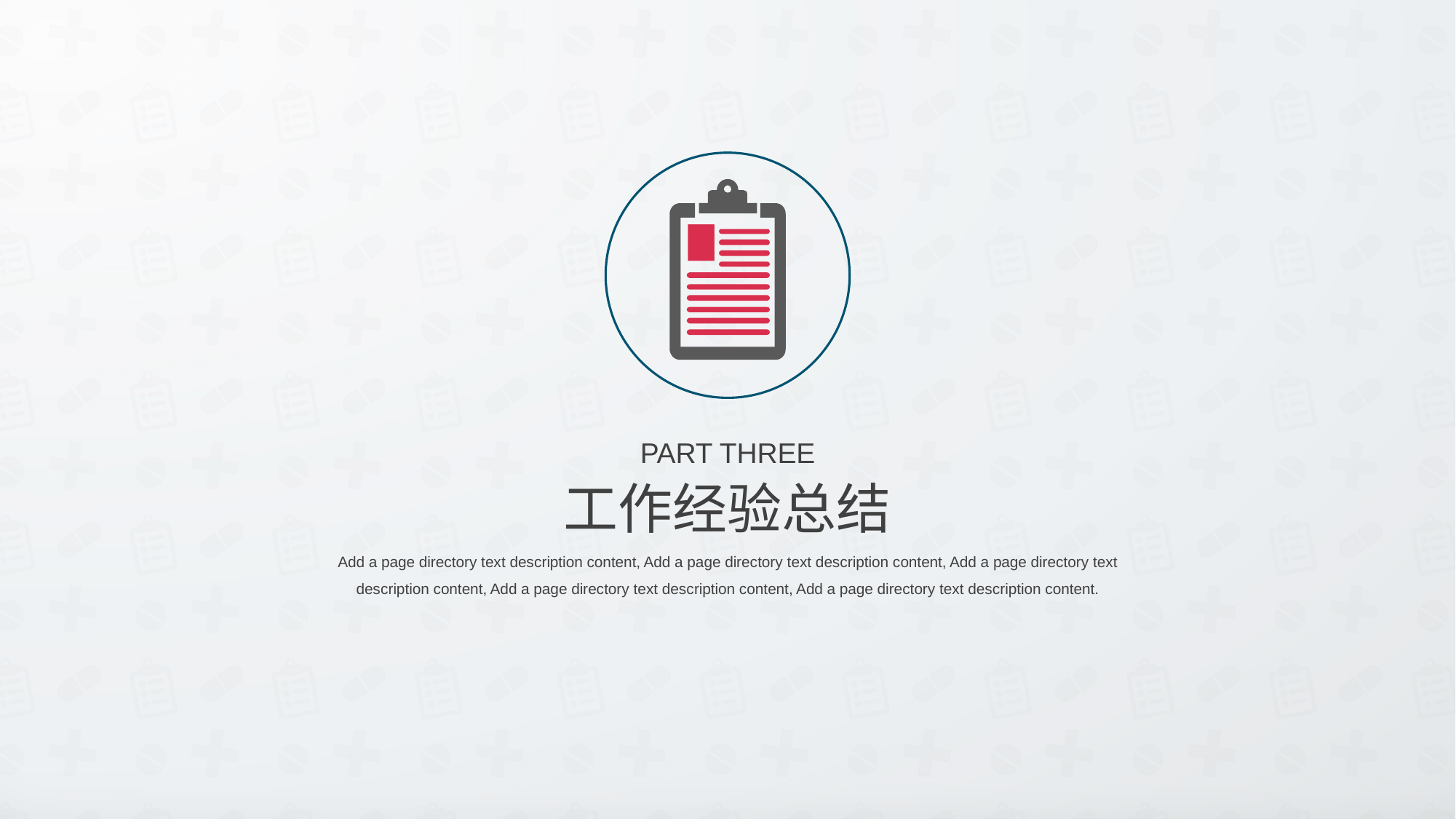

PART THREE
工作经验总结
Add a page directory text description content, Add a page directory text description content, Add a page directory text description content, Add a page directory text description content, Add a page directory text description content.